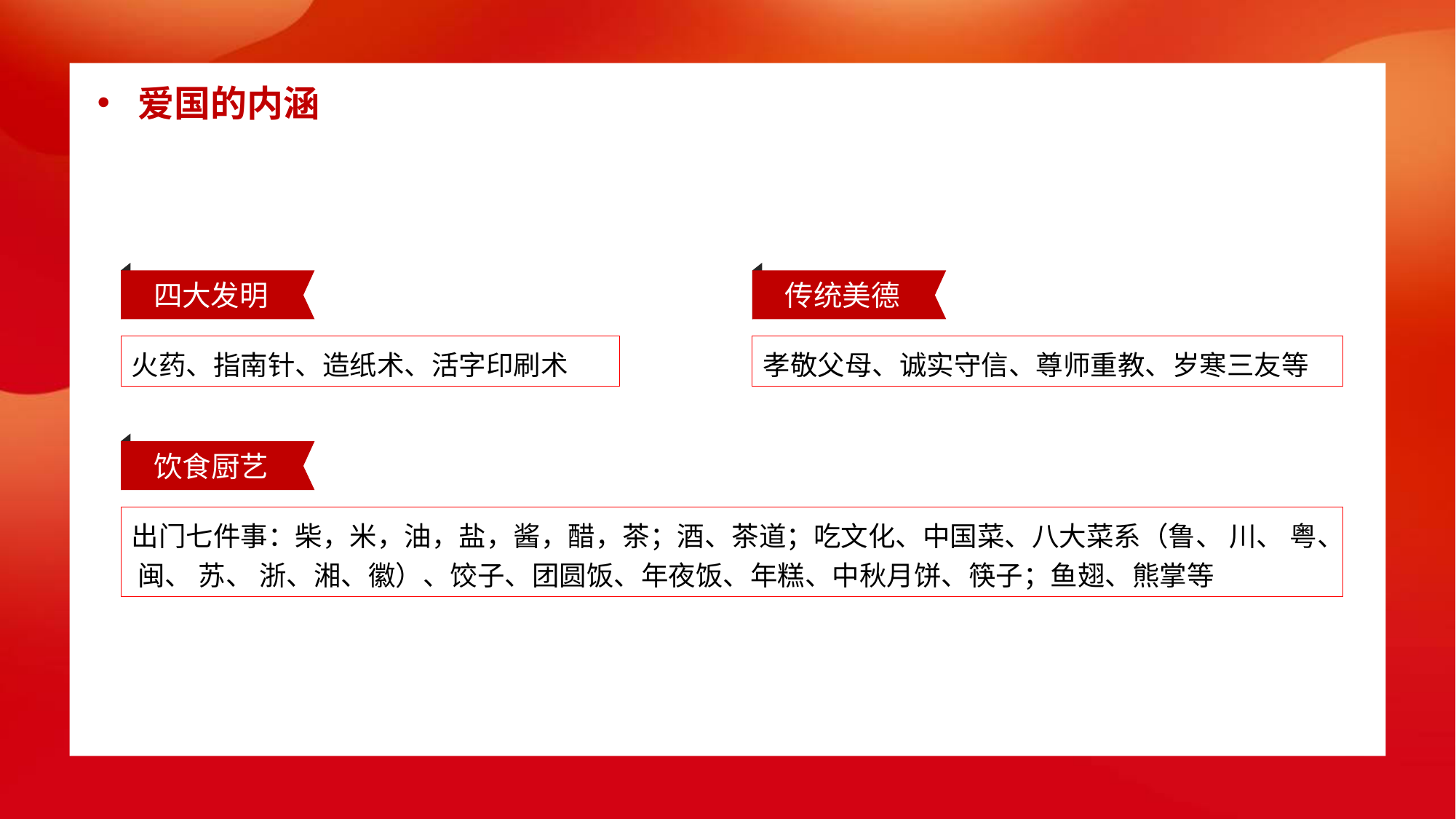

爱国的内涵

四大发明
传统美德
火药、指南针、造纸术、活字印刷术
孝敬父母、诚实守信、尊师重教、岁寒三友等

饮食厨艺
出门七件事：柴，米，油，盐，酱，醋，茶；酒、茶道；吃文化、中国菜、八大菜系（鲁、 川、 粤、 闽、 苏、 浙、湘、徽）、饺子、团圆饭、年夜饭、年糕、中秋月饼、筷子；鱼翅、熊掌等